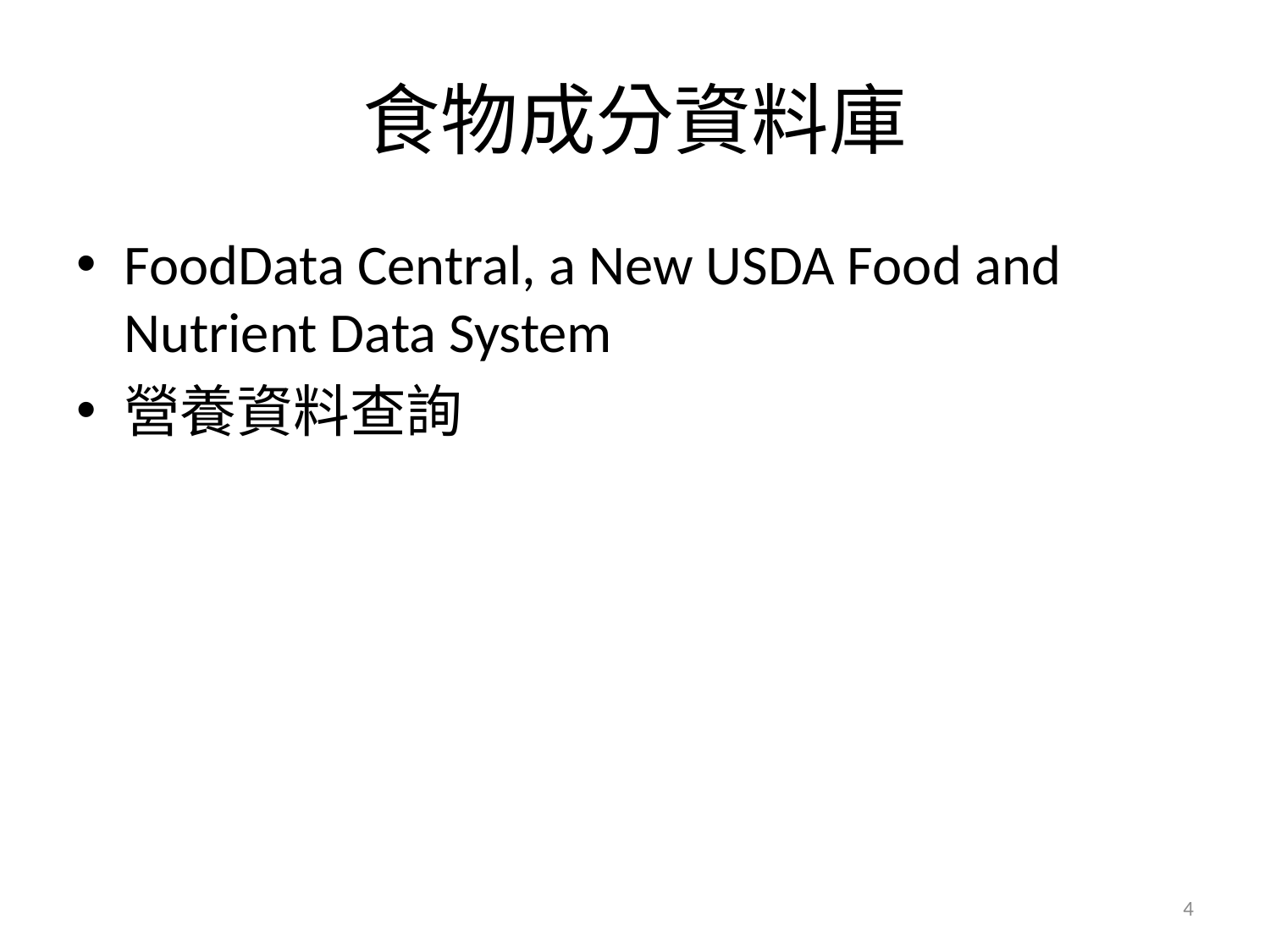

# 食物成分資料庫
FoodData Central, a New USDA Food and Nutrient Data System
營養資料查詢
4